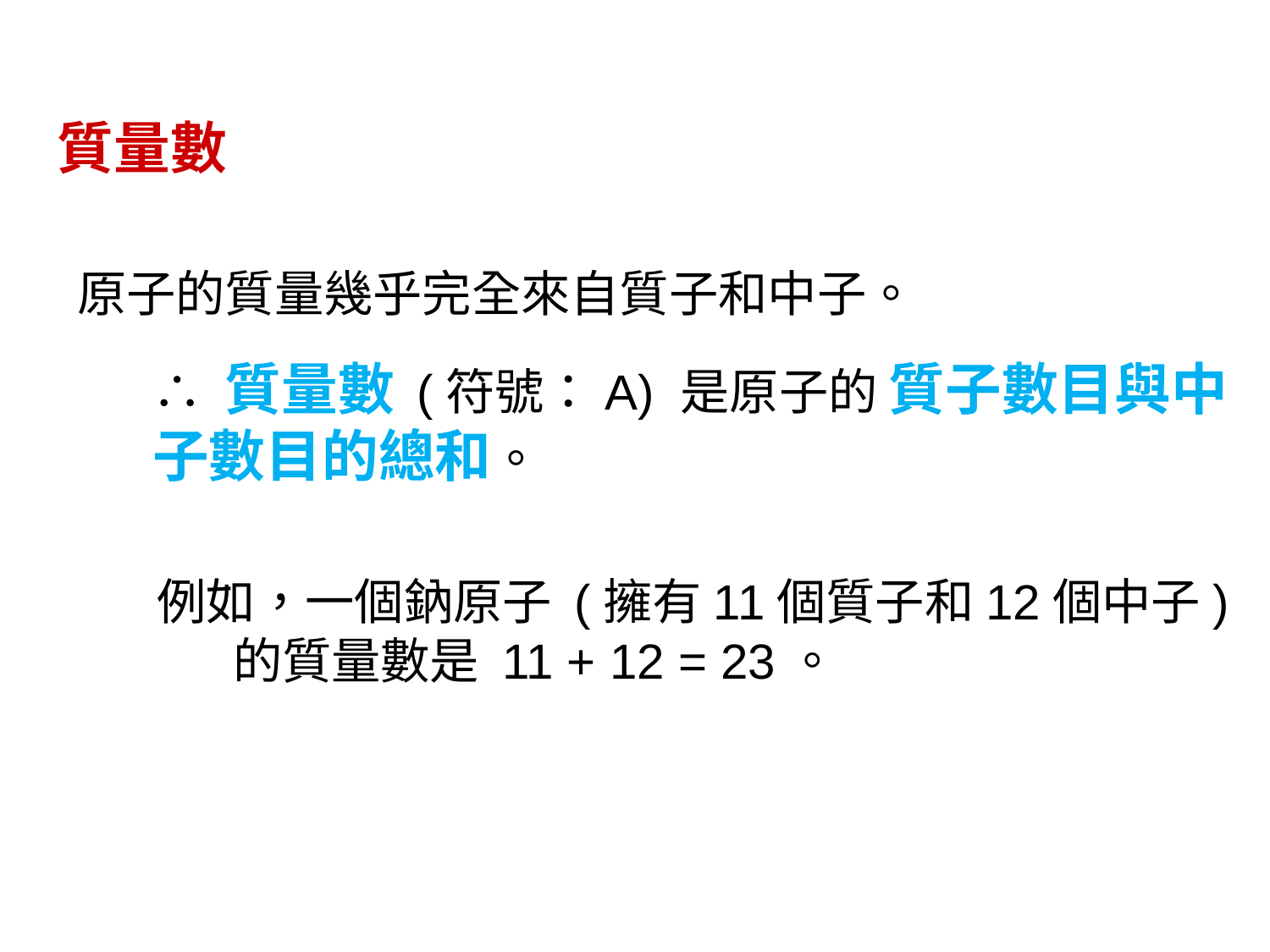

質量數
原子的質量幾乎完全來自質子和中子。
	∴ 質量數 (符號：A) 是原子的 質子數目與中子數目的總和。
例如，一個鈉原子 (擁有11個質子和12個中子) 的質量數是 11 + 12 = 23。